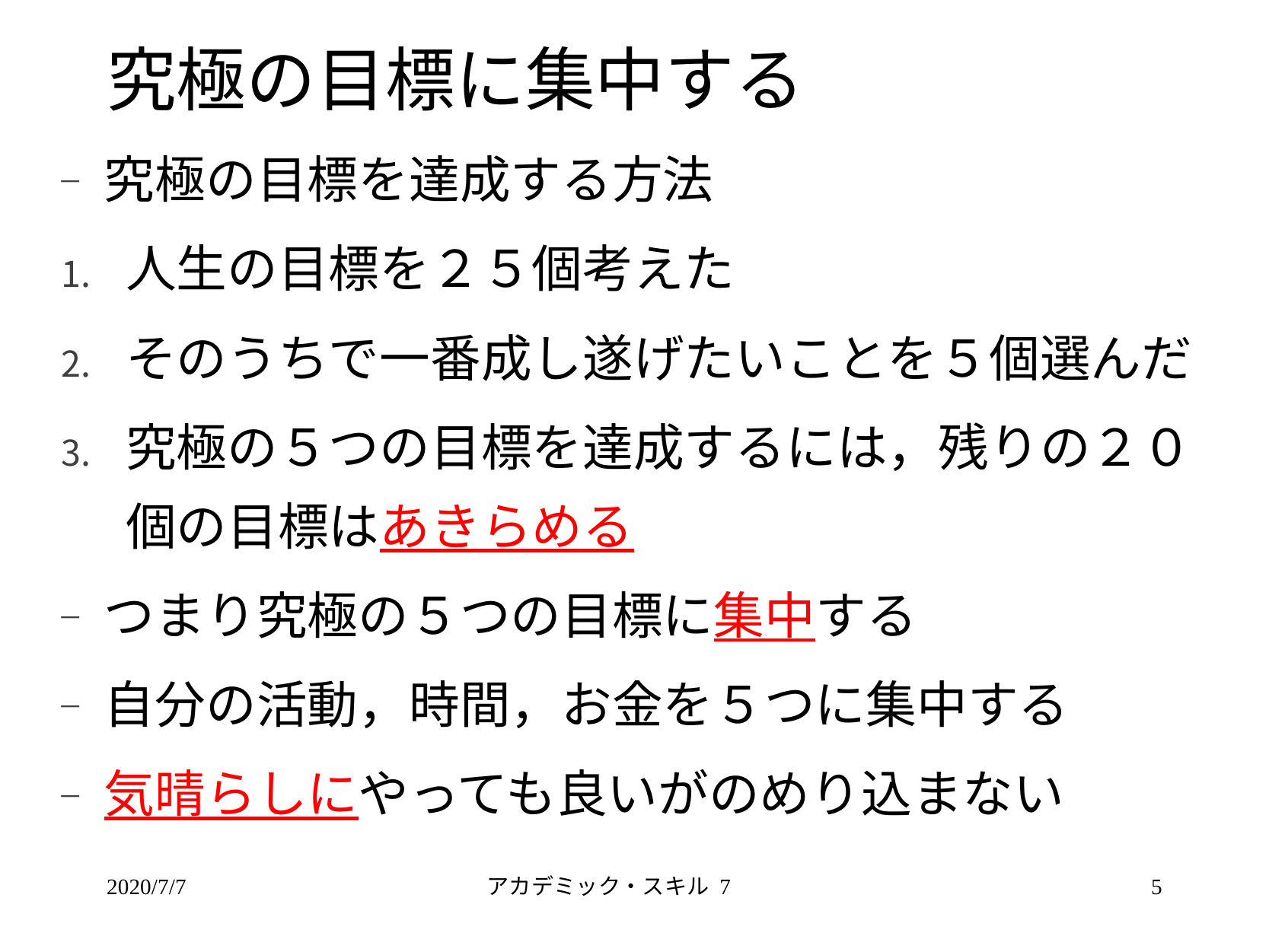

# 究極の目標に集中する
究極の目標を達成する方法
人生の目標を２５個考えた
そのうちで一番成し遂げたいことを５個選んだ
究極の５つの目標を達成するには，残りの２０個の目標はあきらめる
つまり究極の５つの目標に集中する
自分の活動，時間，お金を５つに集中する
気晴らしにやっても良いがのめり込まない
2020/7/7
アカデミック・スキル 7
5